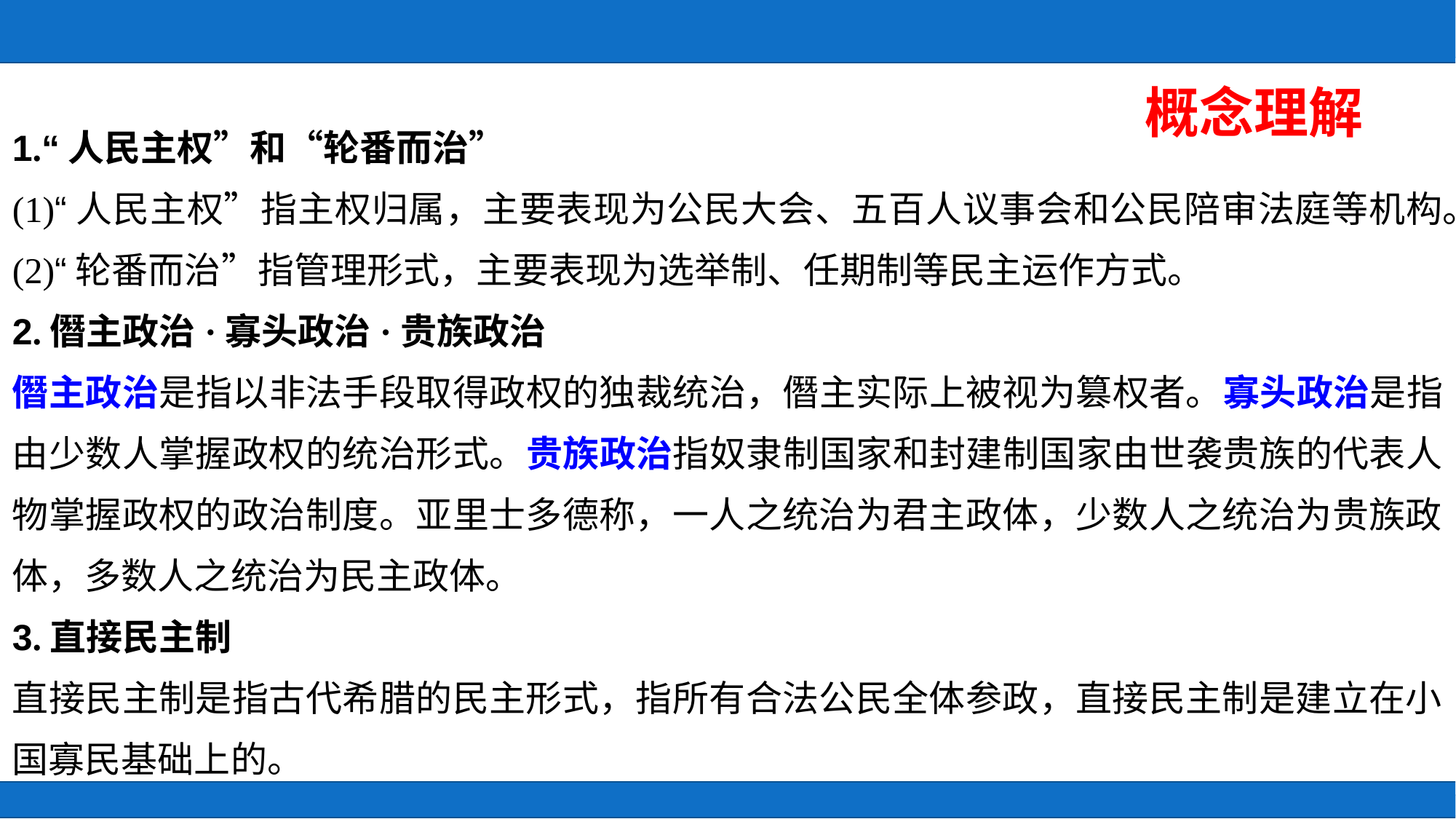

概念理解
1.“人民主权”和“轮番而治”
(1)“人民主权”指主权归属，主要表现为公民大会、五百人议事会和公民陪审法庭等机构。
(2)“轮番而治”指管理形式，主要表现为选举制、任期制等民主运作方式。
2.僭主政治·寡头政治·贵族政治
僭主政治是指以非法手段取得政权的独裁统治，僭主实际上被视为篡权者。寡头政治是指由少数人掌握政权的统治形式。贵族政治指奴隶制国家和封建制国家由世袭贵族的代表人物掌握政权的政治制度。亚里士多德称，一人之统治为君主政体，少数人之统治为贵族政体，多数人之统治为民主政体。
3.直接民主制
直接民主制是指古代希腊的民主形式，指所有合法公民全体参政，直接民主制是建立在小国寡民基础上的。